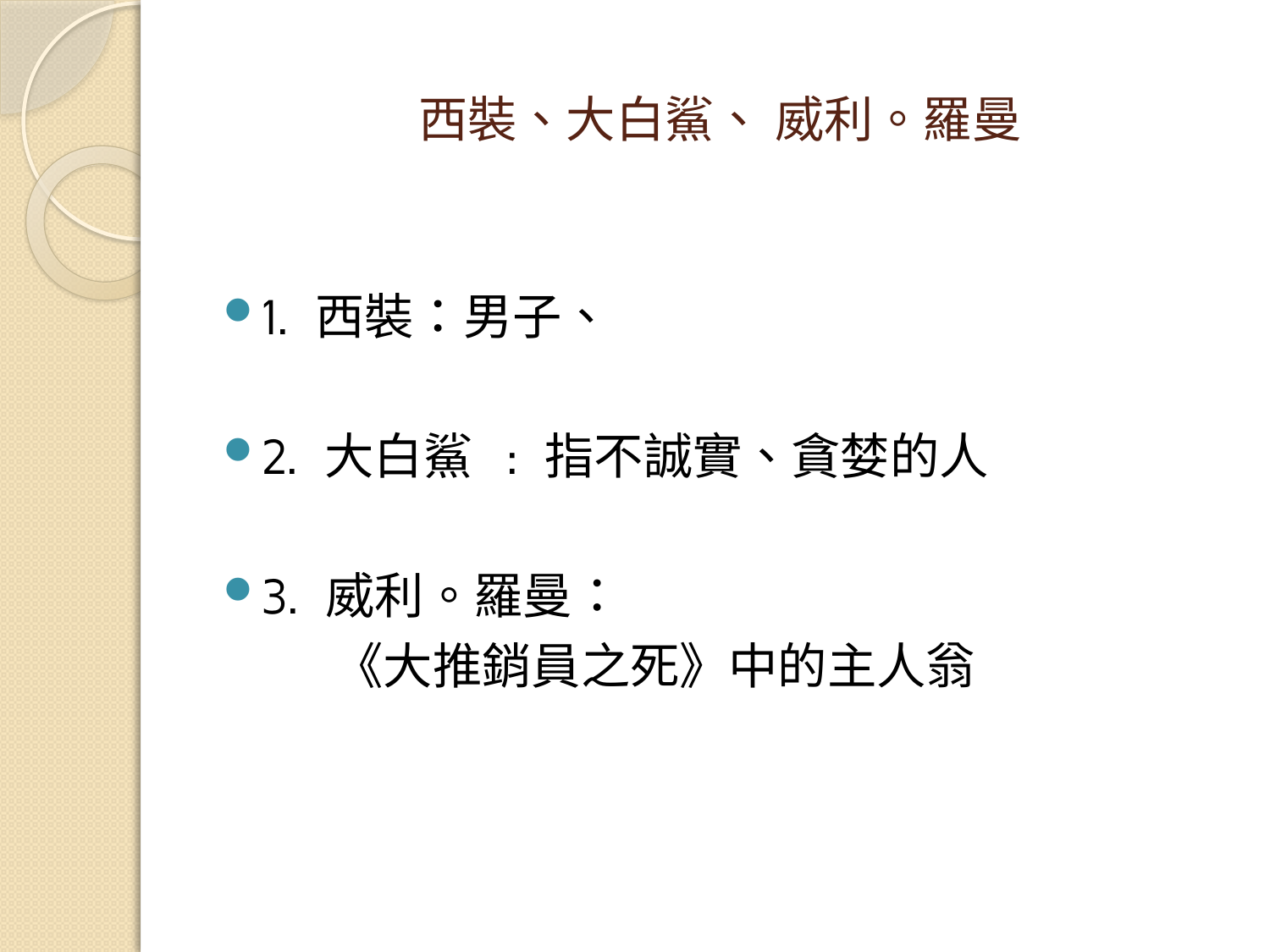

# 西裝、大白鯊、 威利。羅曼

1. 西裝：男子、

2. 大白鯊  : 指不誠實、貪婪的人

3. 威利。羅曼：
         《大推銷員之死》中的主人翁